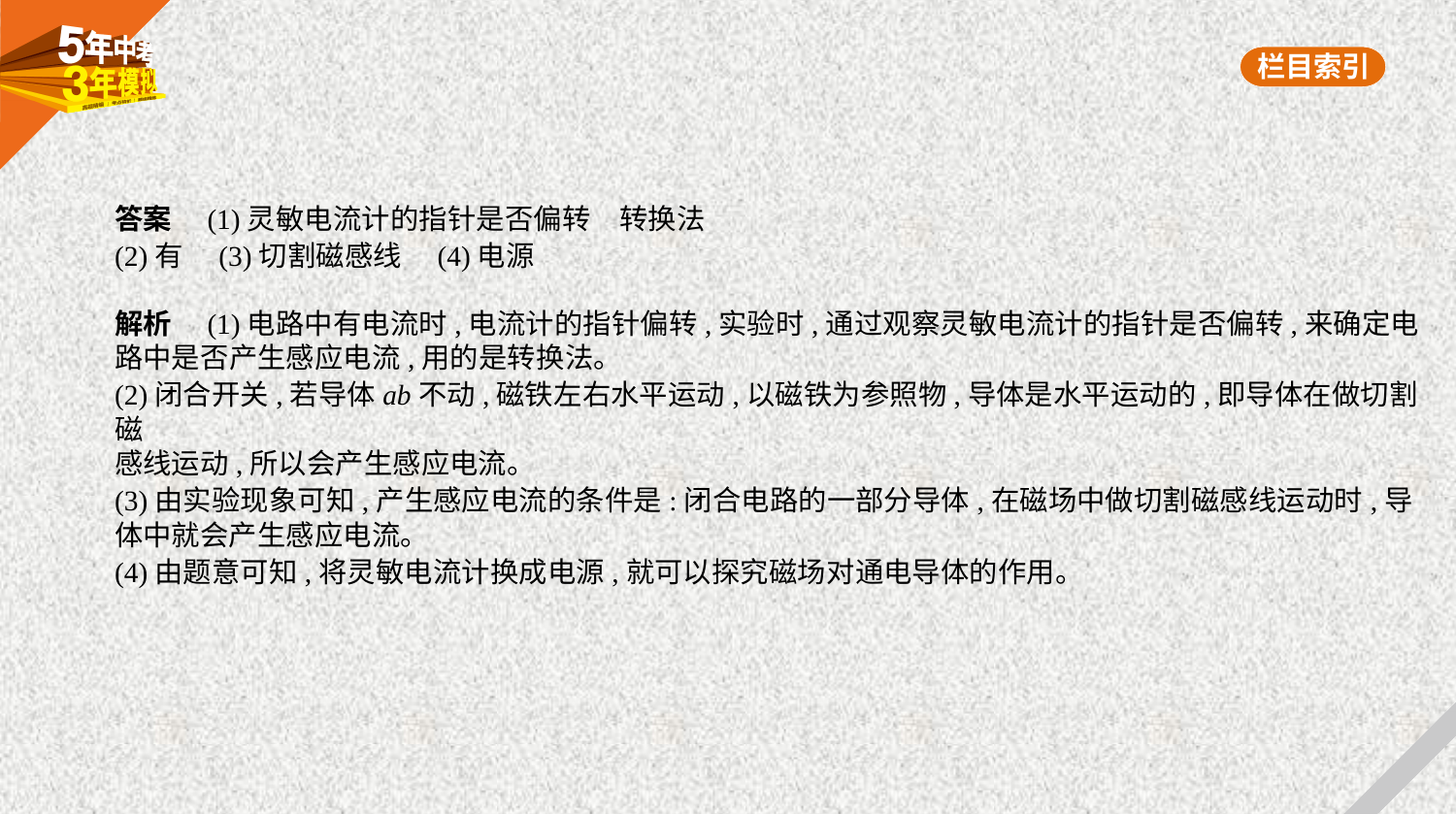

答案　(1)灵敏电流计的指针是否偏转　转换法
(2)有　(3)切割磁感线　(4)电源
解析　(1)电路中有电流时,电流计的指针偏转,实验时,通过观察灵敏电流计的指针是否偏转,来确定电
路中是否产生感应电流,用的是转换法。
(2)闭合开关,若导体ab不动,磁铁左右水平运动,以磁铁为参照物,导体是水平运动的,即导体在做切割磁
感线运动,所以会产生感应电流。
(3)由实验现象可知,产生感应电流的条件是:闭合电路的一部分导体,在磁场中做切割磁感线运动时,导
体中就会产生感应电流。
(4)由题意可知,将灵敏电流计换成电源,就可以探究磁场对通电导体的作用。